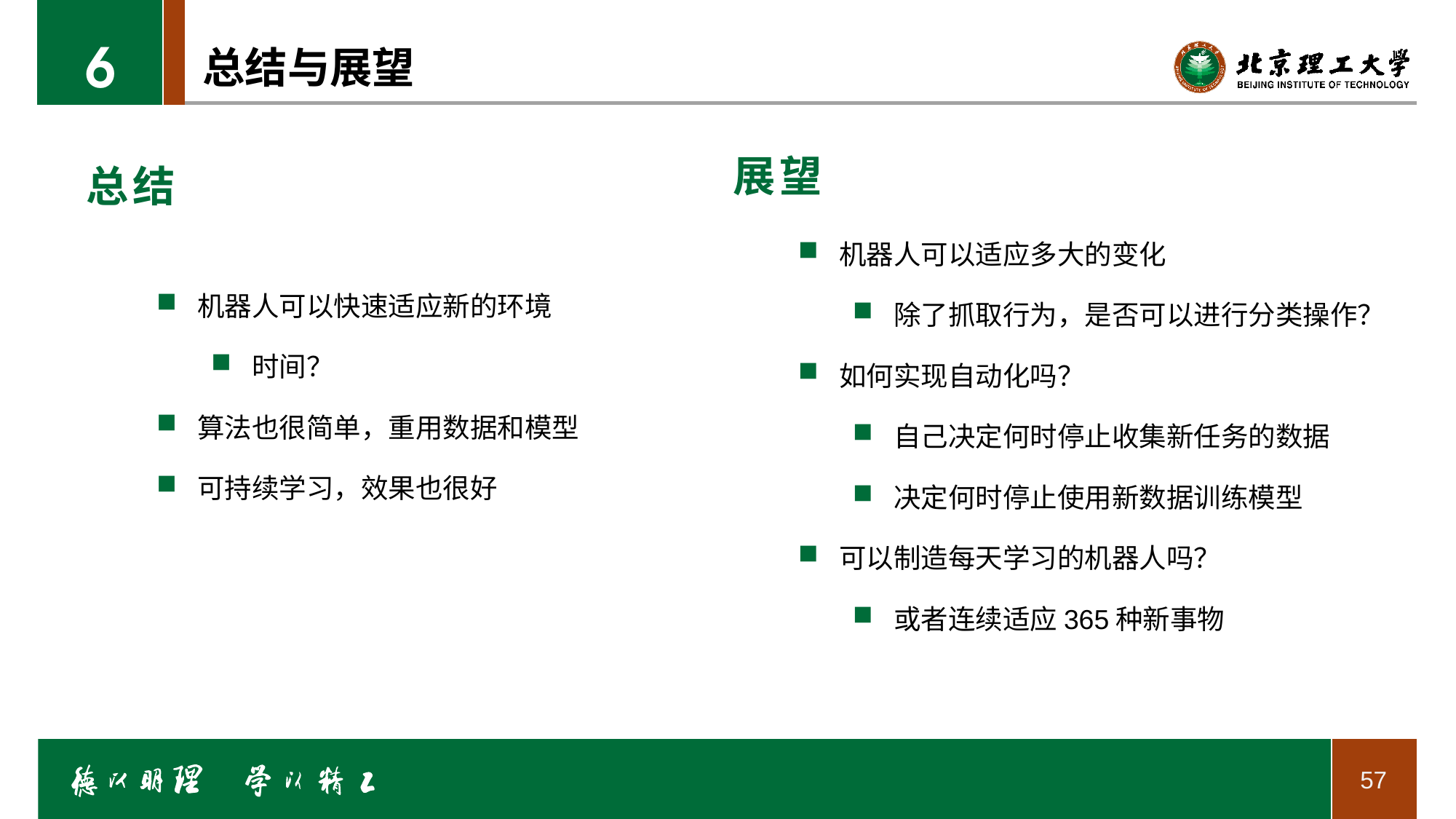

6
# 总结与展望
展望
总结
机器人可以适应多大的变化
除了抓取行为，是否可以进行分类操作？
如何实现自动化吗？
自己决定何时停止收集新任务的数据
决定何时停止使用新数据训练模型
可以制造每天学习的机器人吗？
或者连续适应365种新事物

机器人可以快速适应新的环境
时间？
算法也很简单，重用数据和模型
可持续学习，效果也很好